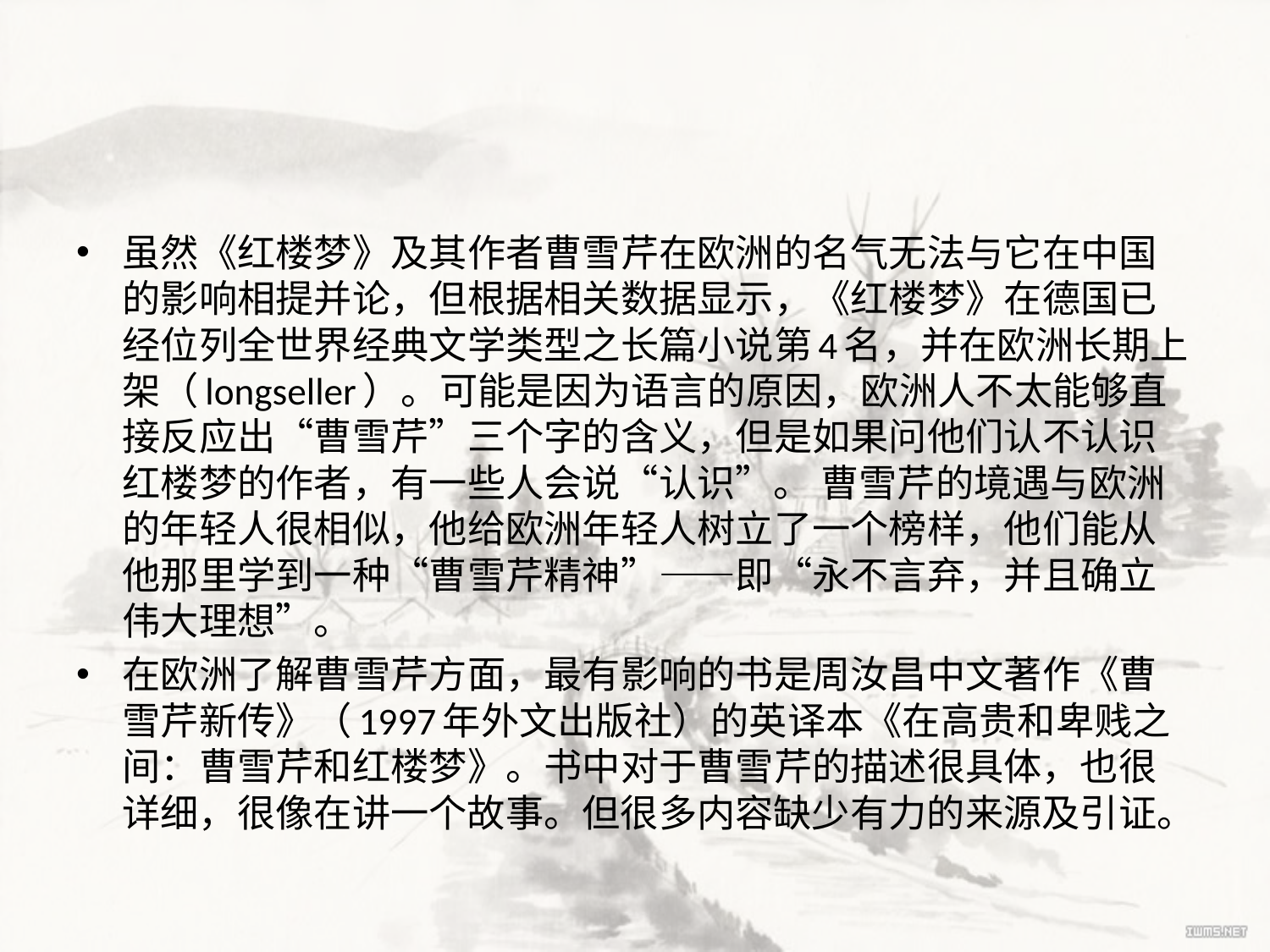

#
虽然《红楼梦》及其作者曹雪芹在欧洲的名气无法与它在中国的影响相提并论，但根据相关数据显示，《红楼梦》在德国已经位列全世界经典文学类型之长篇小说第4名，并在欧洲长期上架（longseller）。可能是因为语言的原因，欧洲人不太能够直接反应出“曹雪芹”三个字的含义，但是如果问他们认不认识红楼梦的作者，有一些人会说“认识”。 曹雪芹的境遇与欧洲的年轻人很相似，他给欧洲年轻人树立了一个榜样，他们能从他那里学到一种“曹雪芹精神”——即“永不言弃，并且确立伟大理想”。
在欧洲了解曹雪芹方面，最有影响的书是周汝昌中文著作《曹雪芹新传》（1997年外文出版社）的英译本《在高贵和卑贱之间：曹雪芹和红楼梦》。书中对于曹雪芹的描述很具体，也很详细，很像在讲一个故事。但很多内容缺少有力的来源及引证。